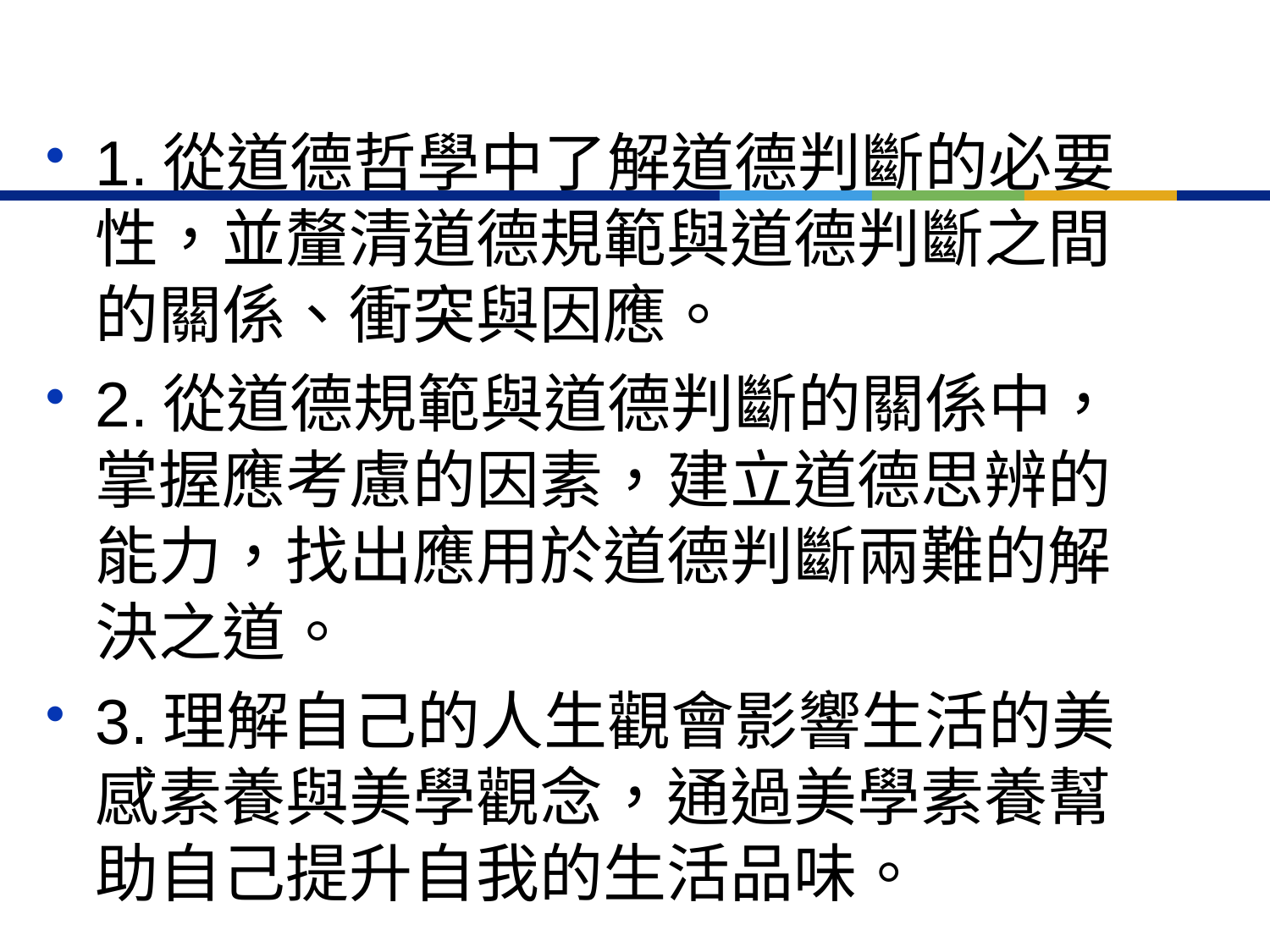

1.從道德哲學中了解道德判斷的必要性，並釐清道德規範與道德判斷之間的關係、衝突與因應。
2.從道德規範與道德判斷的關係中，掌握應考慮的因素，建立道德思辨的能力，找出應用於道德判斷兩難的解決之道。
3.理解自己的人生觀會影響生活的美感素養與美學觀念，通過美學素養幫助自己提升自我的生活品味。